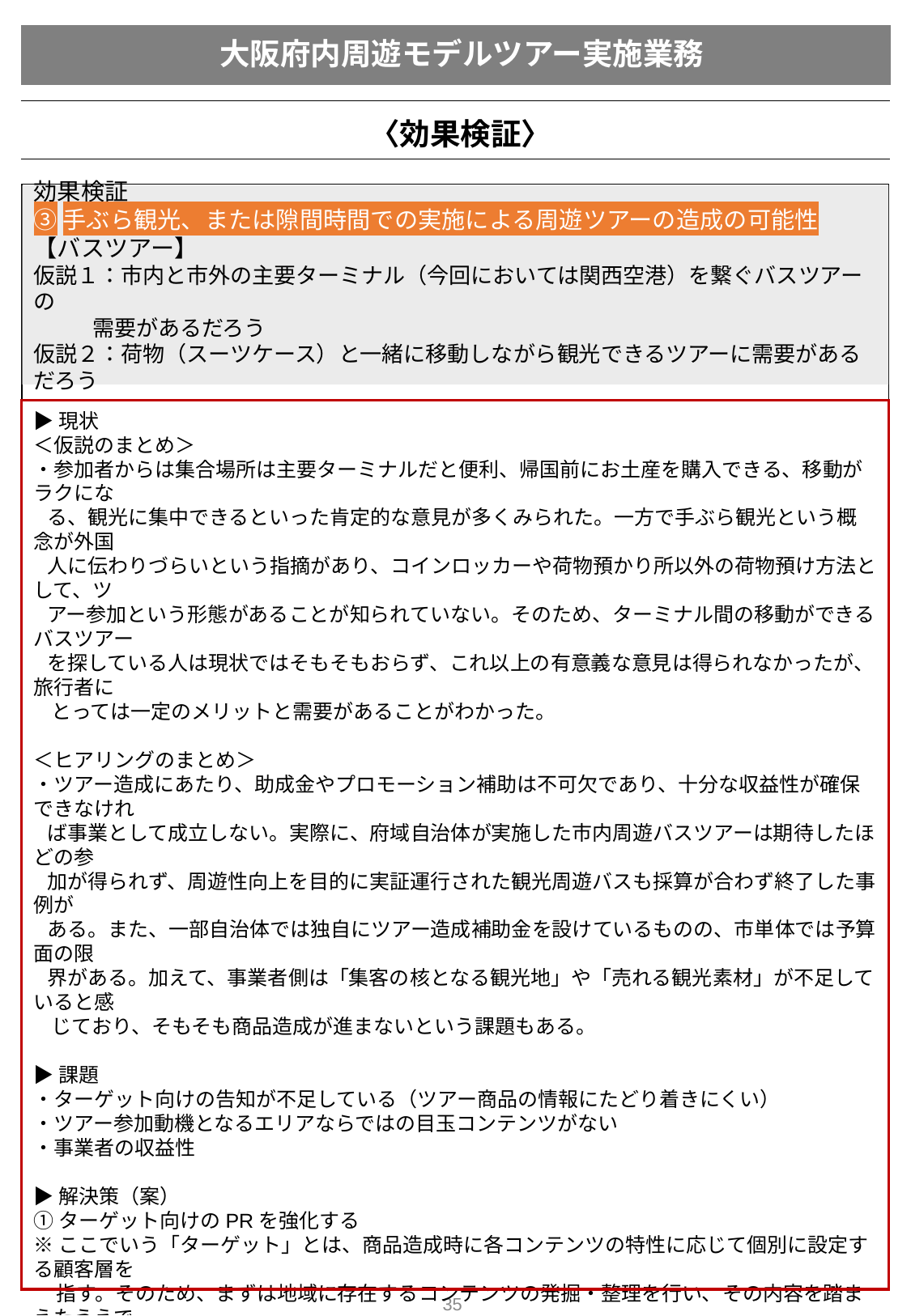

# 大阪府内周遊モデルツアー実施業務
〈効果検証〉

▶現状
＜仮説のまとめ＞
・参加者からは集合場所は主要ターミナルだと便利、帰国前にお土産を購入できる、移動がラクにな
  る、観光に集中できるといった肯定的な意見が多くみられた。一方で手ぶら観光という概念が外国
  人に伝わりづらいという指摘があり、コインロッカーや荷物預かり所以外の荷物預け方法として、ツ
  アー参加という形態があることが知られていない。そのため、ターミナル間の移動ができるバスツアー
  を探している人は現状ではそもそもおらず、これ以上の有意義な意見は得られなかったが、旅行者に
   とっては一定のメリットと需要があることがわかった。

＜ヒアリングのまとめ＞
・ツアー造成にあたり、助成金やプロモーション補助は不可欠であり、十分な収益性が確保できなけれ
  ば事業として成立しない。実際に、府域自治体が実施した市内周遊バスツアーは期待したほどの参
  加が得られず、周遊性向上を目的に実証運行された観光周遊バスも採算が合わず終了した事例が
  ある。また、一部自治体では独自にツアー造成補助金を設けているものの、市単体では予算面の限
  界がある。加えて、事業者側は「集客の核となる観光地」や「売れる観光素材」が不足していると感
   じており、そもそも商品造成が進まないという課題もある。

▶課題
・ターゲット向けの告知が不足している（ツアー商品の情報にたどり着きにくい）
・ツアー参加動機となるエリアならではの目玉コンテンツがない
・事業者の収益性

▶解決策（案）
①ターゲット向けのPRを強化する
※ここでいう「ターゲット」とは、商品造成時に各コンテンツの特性に応じて個別に設定する顧客層を
    指す。そのため、まずは地域に存在するコンテンツの発掘・整理を行い、その内容を踏まえたうえで
    適切なターゲットを設定し、SNSやOTAサイト等を活用したPRを行う。

②エリアのコンテンツを発掘し、旅行事業者が商品造成をしやすくする（テーマとターゲットを設定した
    旅行商品の販売をする）

③ツアー造成やプロモーションの補助を府が主体となって実施する
   （参照）福岡県の「よかバス」事業（p26）
   https://www.pref.fukuoka.lg.jp/press-release/yokabus250122.html

効果検証
③手ぶら観光、または隙間時間での実施による周遊ツアーの造成の可能性
【バスツアー】
仮説１：市内と市外の主要ターミナル（今回においては関西空港）を繋ぐバスツアーの
           需要があるだろう
仮説２：荷物（スーツケース）と一緒に移動しながら観光できるツアーに需要があるだろう

35